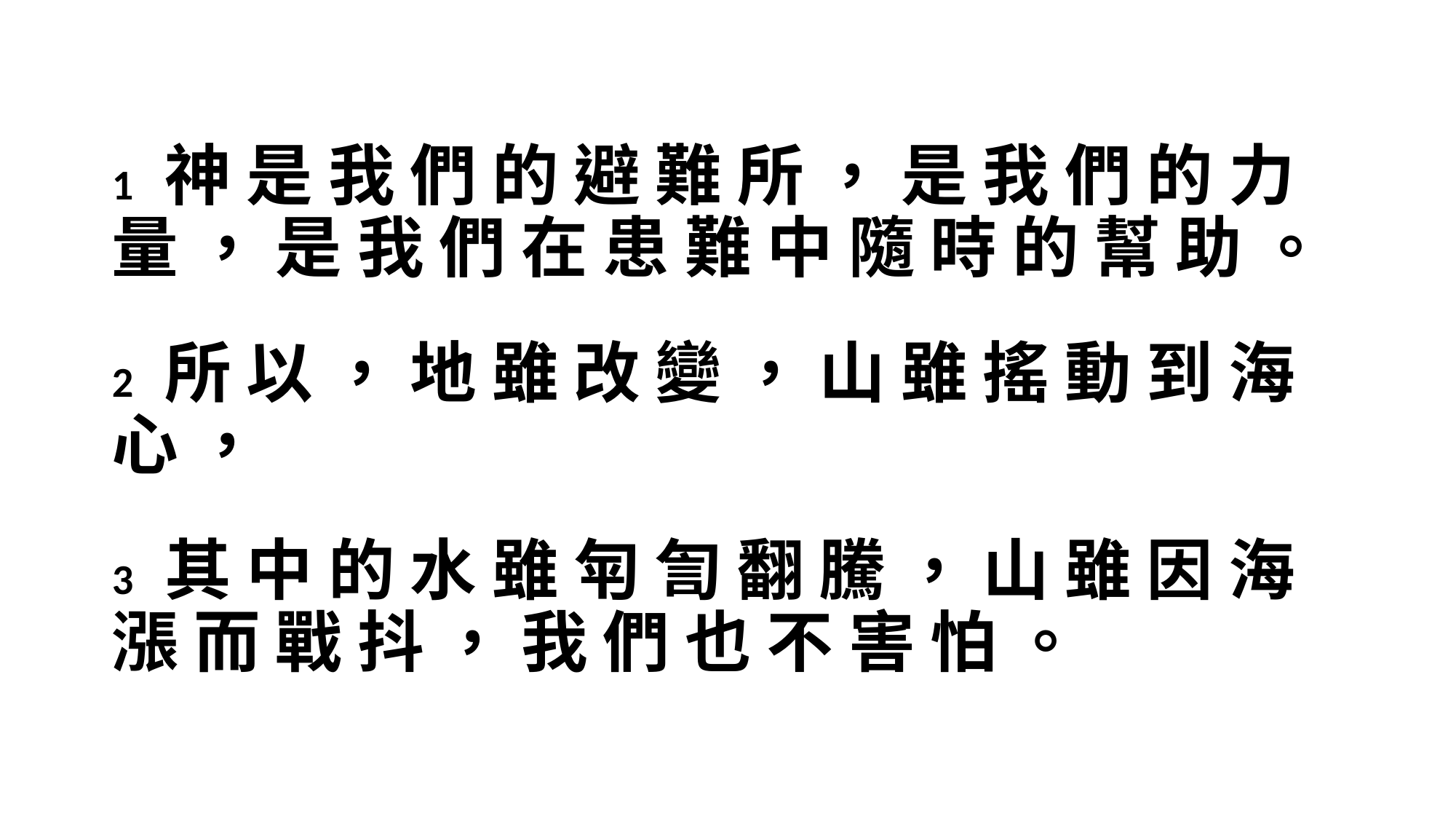

1 神 是 我 們 的 避 難 所 ， 是 我 們 的 力 量 ， 是 我 們 在 患 難 中 隨 時 的 幫 助 。

2 所 以 ， 地 雖 改 變 ， 山 雖 搖 動 到 海 心 ，

3 其 中 的 水 雖 匉 訇 翻 騰 ， 山 雖 因 海 漲 而 戰 抖 ， 我 們 也 不 害 怕 。